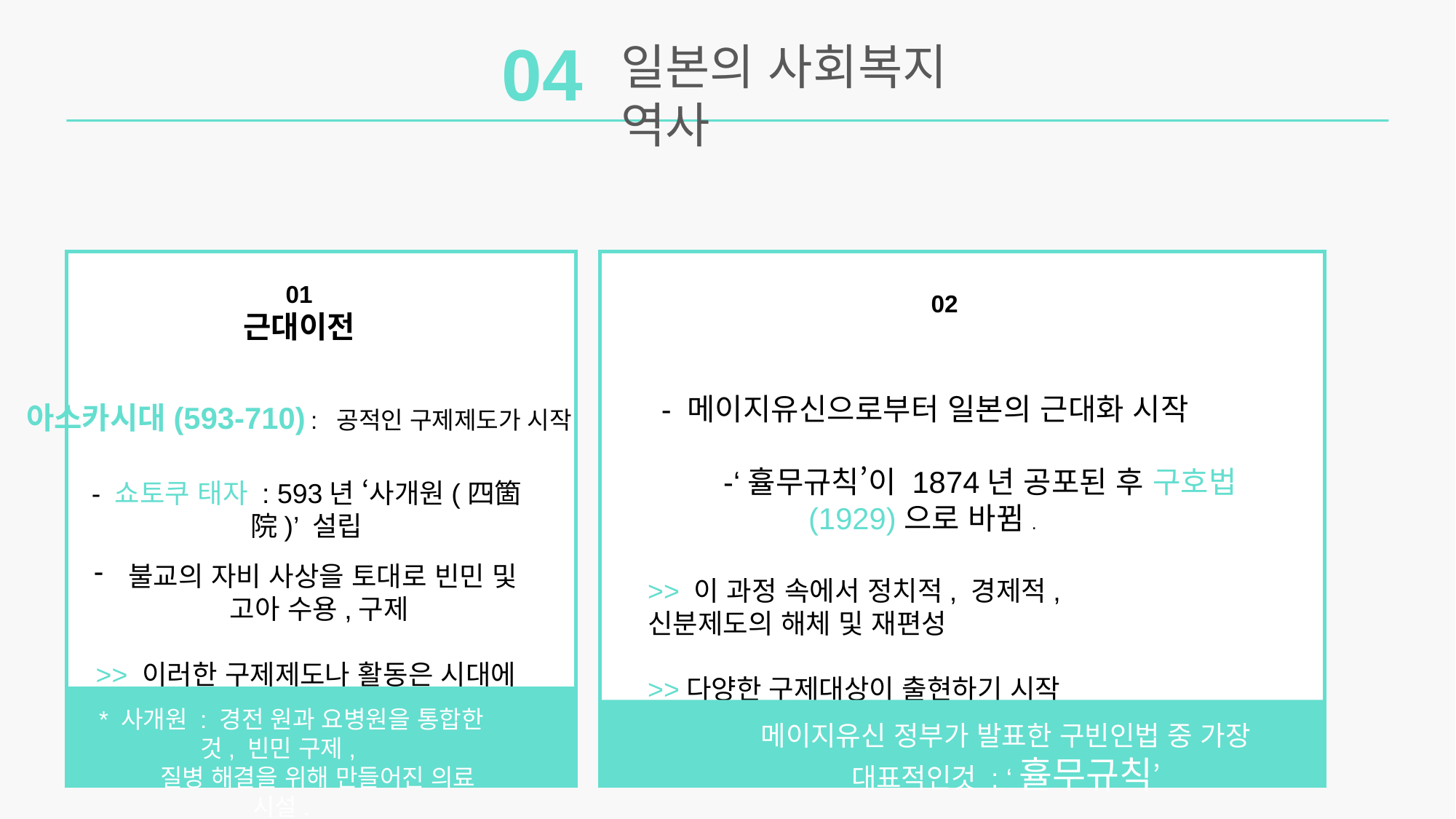

04
일본의 사회복지 역사

01
근대이전
02

- 메이지유신으로부터 일본의 근대화 시작

              -‘휼무규칙’이 1874년 공포된 후 구호법(1929)으로 바뀜.
아스카시대(593-710) :  공적인 구제제도가 시작
- 쇼토쿠 태자 : 593년 ‘사개원(四箇院)’ 설립

불교의 자비 사상을 토대로 빈민 및 고아 수용,구제

>> 이러한 구제제도나 활동은 시대에 따라 형태 변화
>> 이 과정 속에서 정치적, 경제적, 신분제도의 해체 및 재편성

>>다양한 구제대상이 출현하기 시작

>>

※* 사개원 : 경전 원과 요병원을 통합한 것, 빈민 구제,
          질병 해결을 위해 만들어진 의료 시설.

메이지유신 정부가 발표한 구빈인법 중 가장 대표적인것 : ‘휼무규칙’